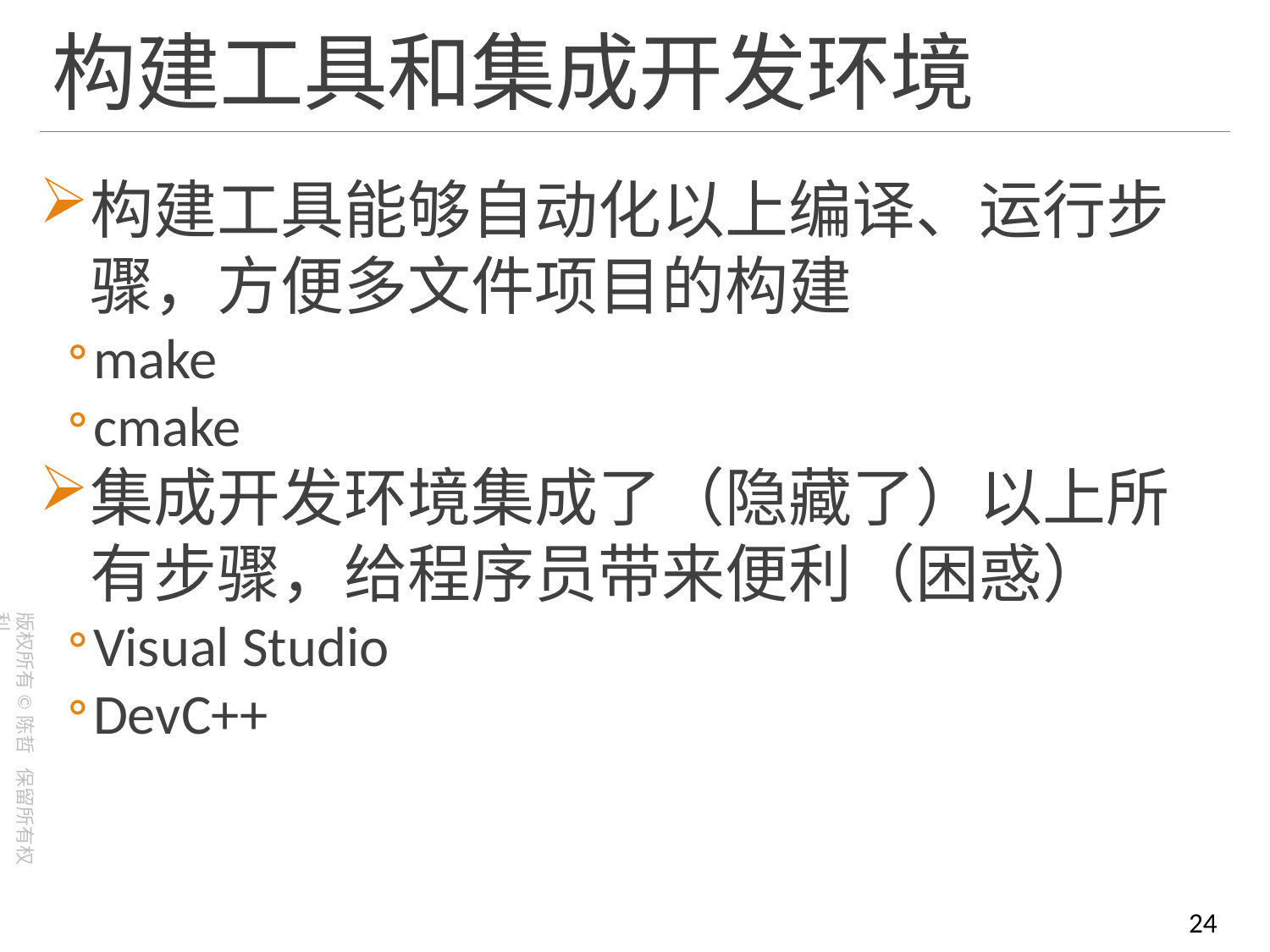

# 构建工具和集成开发环境
构建工具能够自动化以上编译、运行步骤，方便多文件项目的构建
make
cmake
集成开发环境集成了（隐藏了）以上所有步骤，给程序员带来便利（困惑）
Visual Studio
DevC++

24